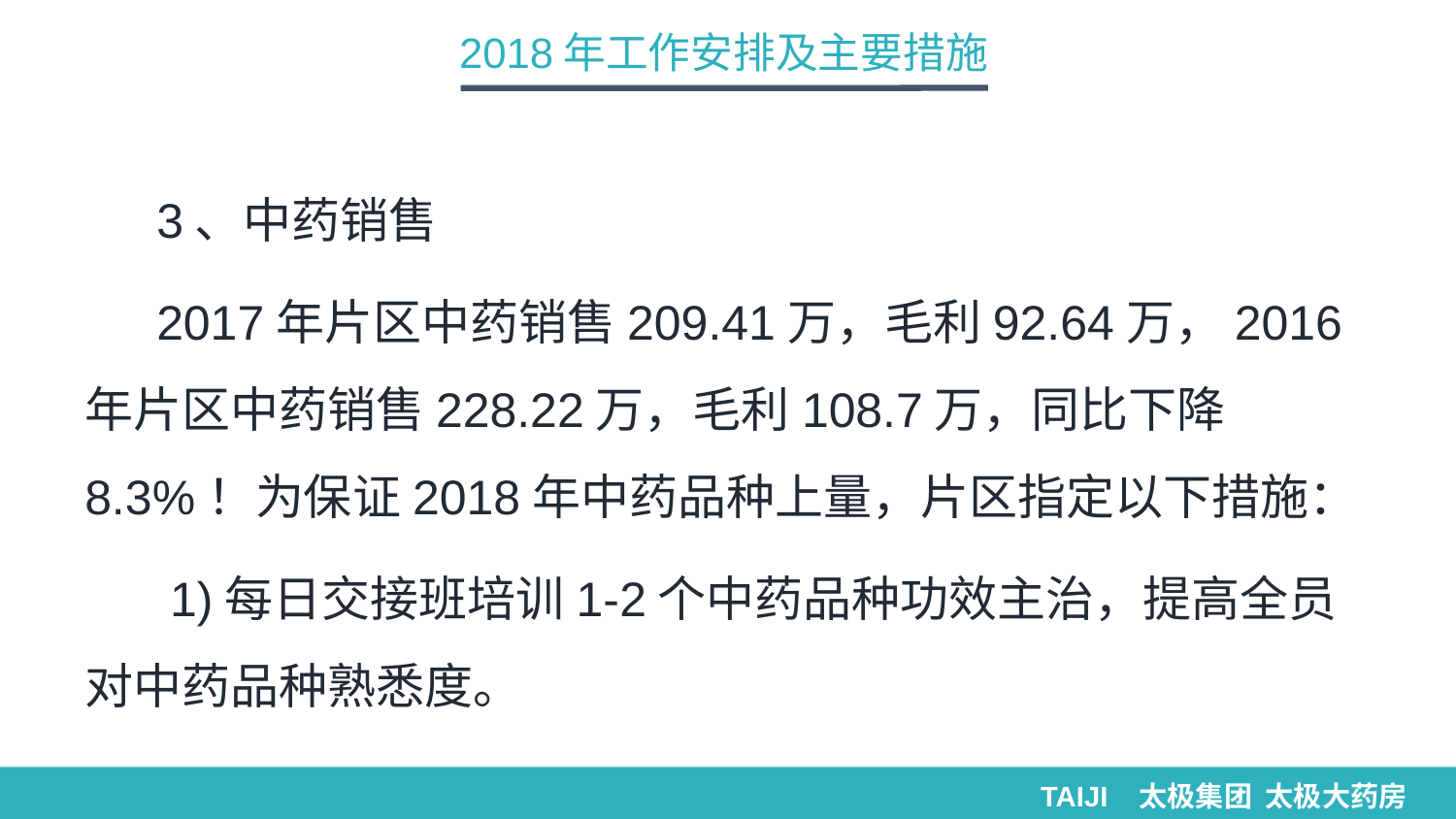

2018年工作安排及主要措施
3、中药销售
2017年片区中药销售209.41万，毛利92.64万，2016年片区中药销售228.22万，毛利108.7万，同比下降8.3%！为保证2018年中药品种上量，片区指定以下措施：
 1)每日交接班培训1-2个中药品种功效主治，提高全员对中药品种熟悉度。

TAIJI   太极集团  太极大药房